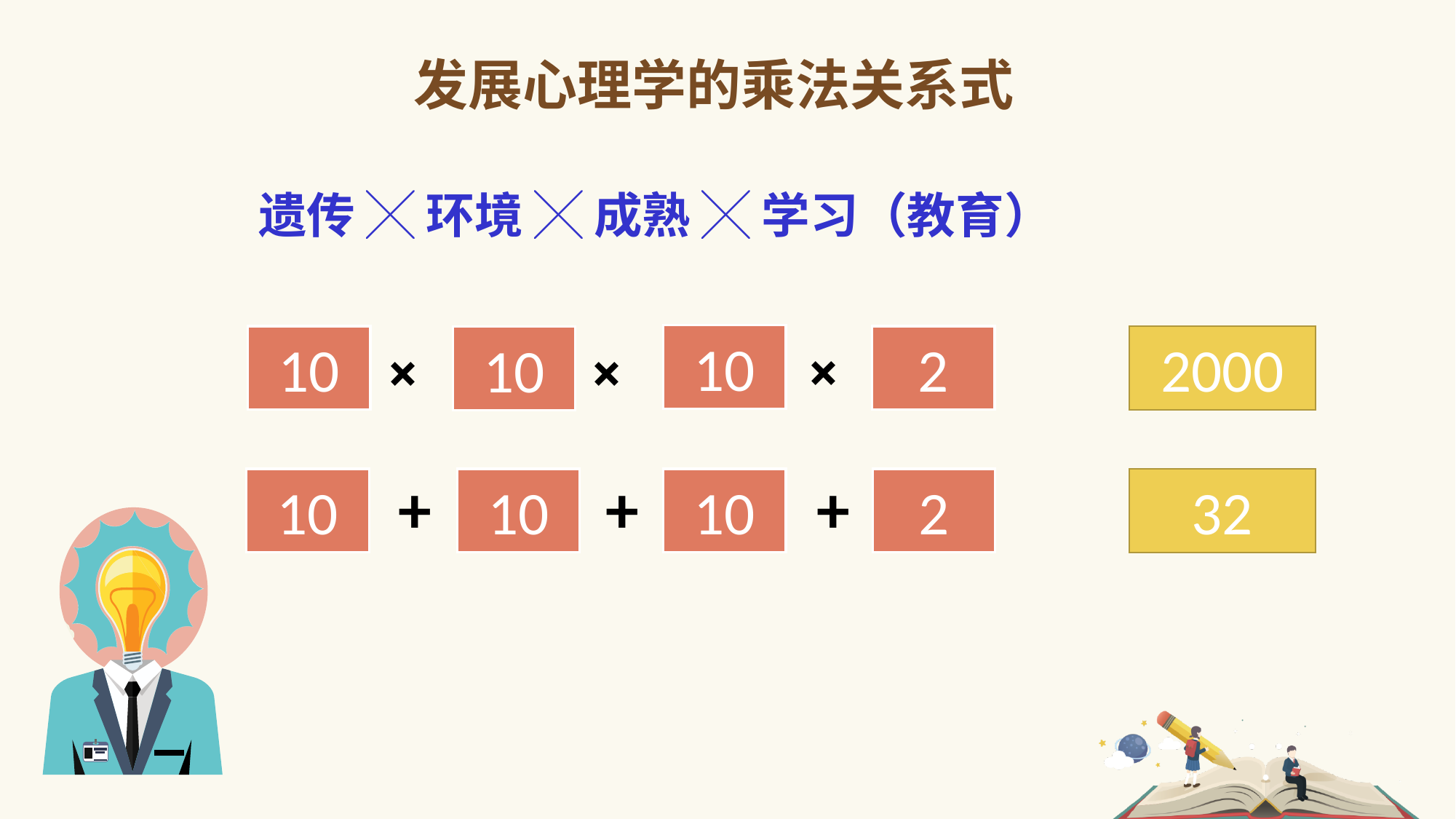

发展心理学的乘法关系式
遗传 ╳ 环境 ╳ 成熟 ╳ 学习（教育）

10
10
2
2000
10
×
×
×
+
+
+
10
10
10
2
32